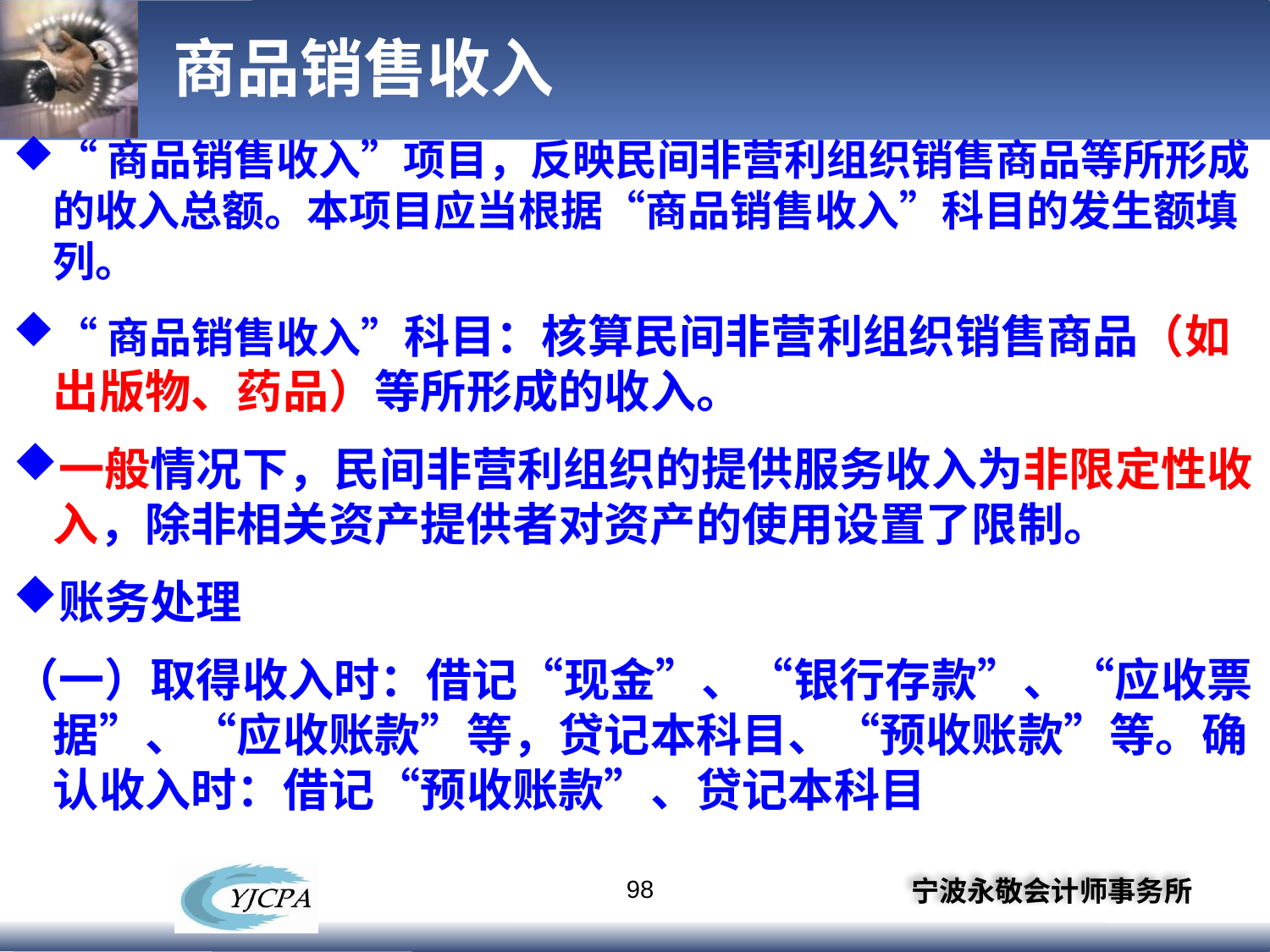

# 商品销售收入
“商品销售收入”项目，反映民间非营利组织销售商品等所形成的收入总额。本项目应当根据“商品销售收入”科目的发生额填列。
“商品销售收入”科目：核算民间非营利组织销售商品（如出版物、药品）等所形成的收入。
一般情况下，民间非营利组织的提供服务收入为非限定性收入，除非相关资产提供者对资产的使用设置了限制。
账务处理
（一）取得收入时：借记“现金”、“银行存款”、“应收票据”、“应收账款”等，贷记本科目、“预收账款”等。确认收入时：借记“预收账款”、贷记本科目